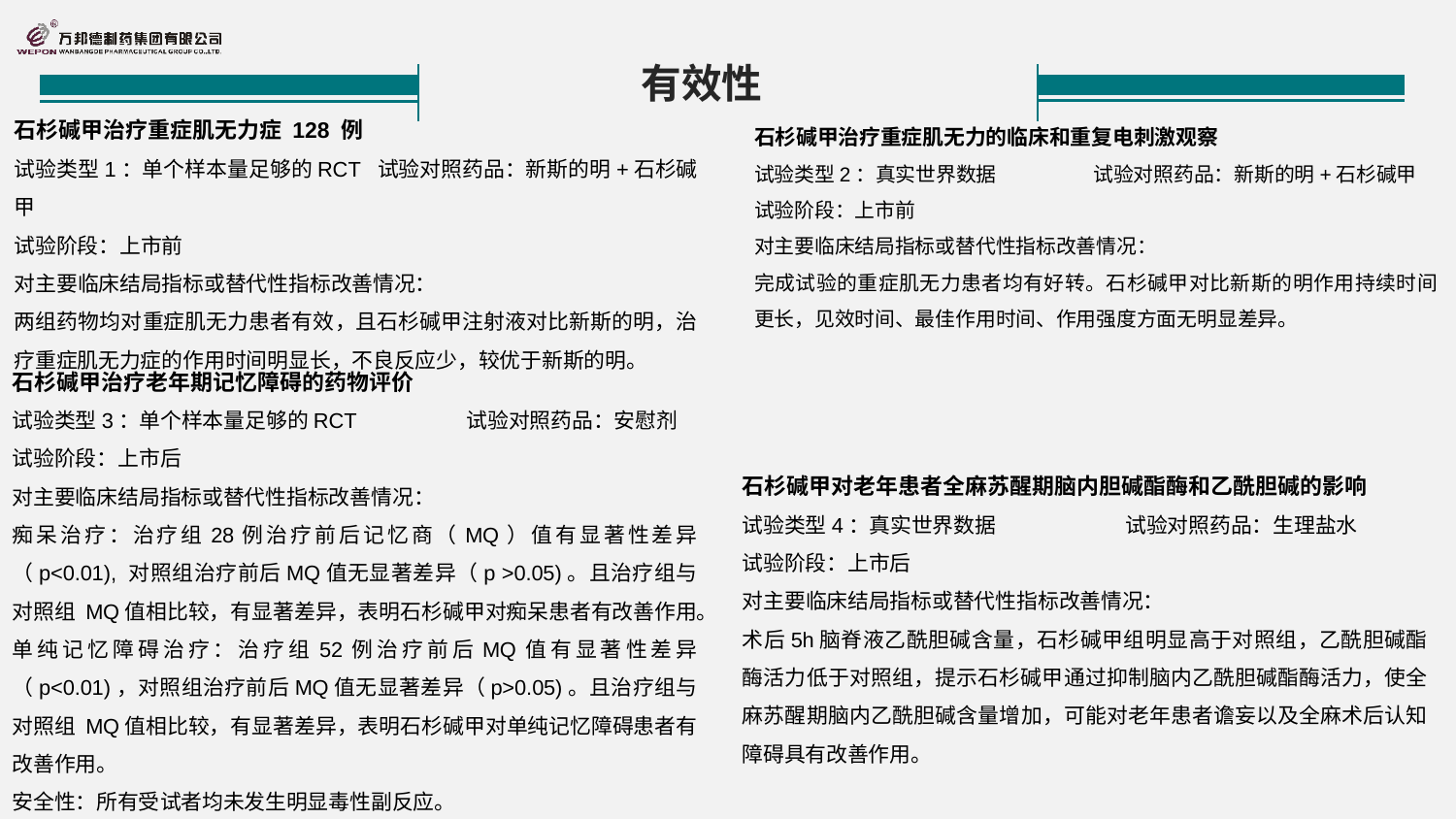

有效性
石杉碱甲治疗重症肌无力症 128 例
试验类型1：单个样本量足够的RCT  试验对照药品：新斯的明+石杉碱甲
试验阶段：上市前
对主要临床结局指标或替代性指标改善情况：
两组药物均对重症肌无力患者有效，且石杉碱甲注射液对比新斯的明，治疗重症肌无力症的作用时间明显长，不良反应少，较优于新斯的明。
石杉碱甲治疗重症肌无力的临床和重复电刺激观察
试验类型2：真实世界数据                     试验对照药品：新斯的明+石杉碱甲
试验阶段：上市前
对主要临床结局指标或替代性指标改善情况：
完成试验的重症肌无力患者均有好转。石杉碱甲对比新斯的明作用持续时间更长，见效时间、最佳作用时间、作用强度方面无明显差异。
石杉碱甲治疗老年期记忆障碍的药物评价
试验类型3：单个样本量足够的RCT                  试验对照药品：安慰剂
试验阶段：上市后
对主要临床结局指标或替代性指标改善情况：
痴呆治疗：治疗组28例治疗前后记忆商（MQ）值有显著性差异（p<0.01), 对照组治疗前后MQ值无显著差异（p >0.05)。且治疗组与对照组 MQ值相比较，有显著差异，表明石杉碱甲对痴呆患者有改善作用。
单纯记忆障碍治疗：治疗组52例治疗前后MQ值有显著性差异（p<0.01)，对照组治疗前后MQ值无显著差异（p>0.05)。且治疗组与对照组 MQ值相比较，有显著差异，表明石杉碱甲对单纯记忆障碍患者有改善作用。
安全性：所有受试者均未发生明显毒性副反应。
石杉碱甲对老年患者全麻苏醒期脑内胆碱酯酶和乙酰胆碱的影响
试验类型4：真实世界数据                            试验对照药品：生理盐水
试验阶段：上市后
对主要临床结局指标或替代性指标改善情况：
术后5h脑脊液乙酰胆碱含量，石杉碱甲组明显高于对照组，乙酰胆碱酯酶活力低于对照组，提示石杉碱甲通过抑制脑内乙酰胆碱酯酶活力，使全麻苏醒期脑内乙酰胆碱含量增加，可能对老年患者谵妄以及全麻术后认知障碍具有改善作用。